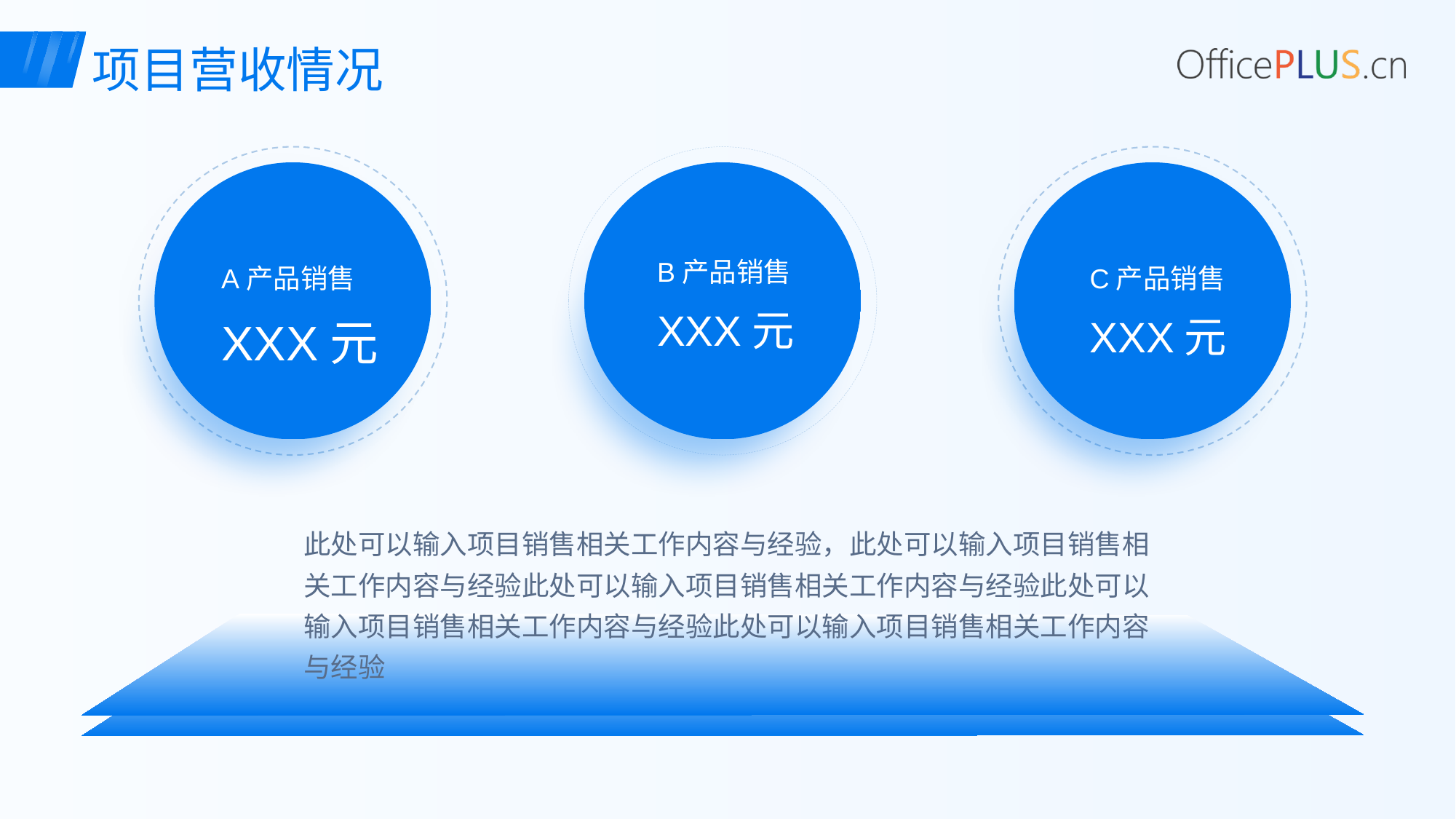

项目营收情况

B产品销售
XXX元
A产品销售
XXX元

C产品销售
XXX元
此处可以输入项目销售相关工作内容与经验，此处可以输入项目销售相关工作内容与经验此处可以输入项目销售相关工作内容与经验此处可以输入项目销售相关工作内容与经验此处可以输入项目销售相关工作内容与经验